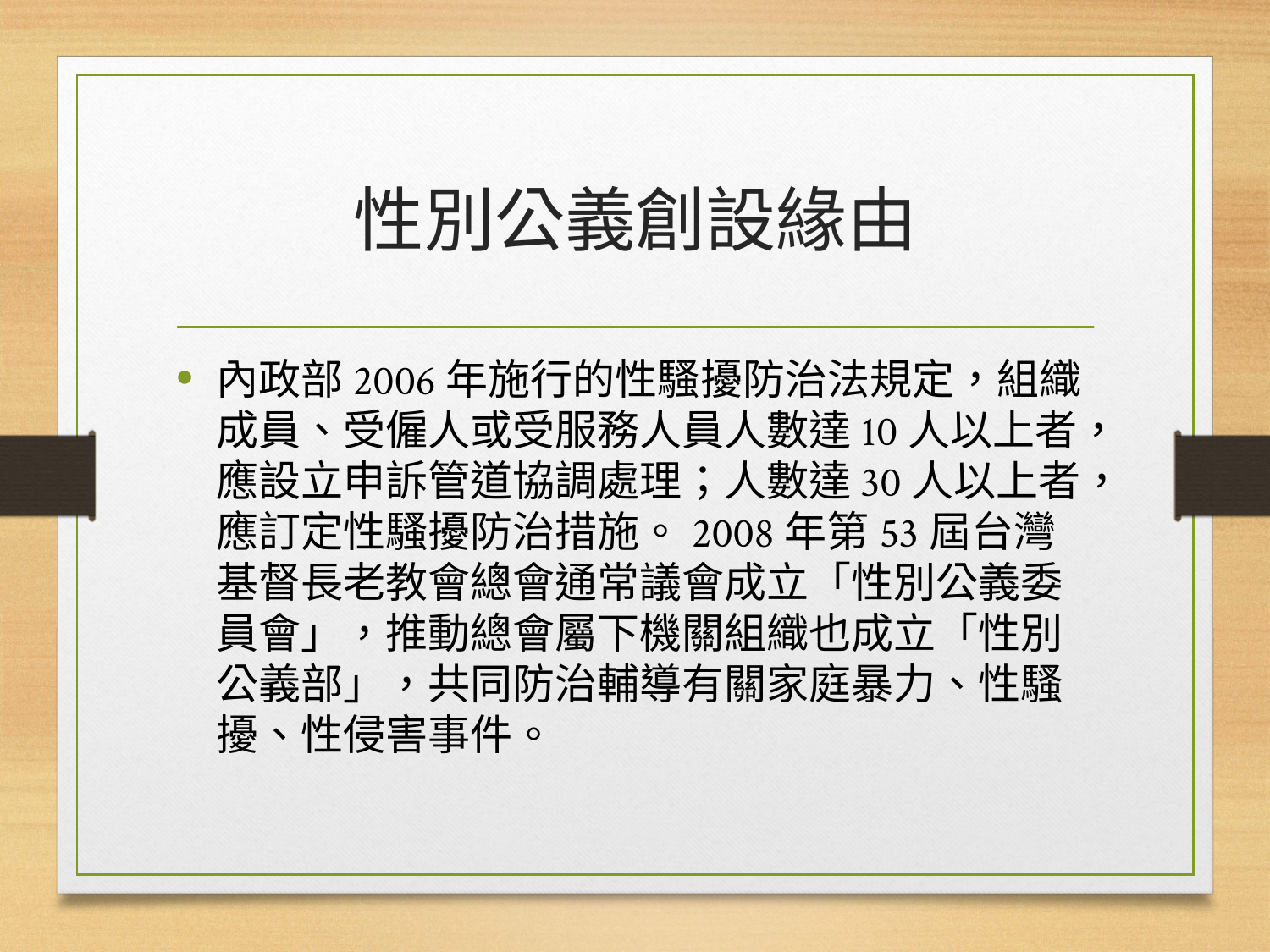

# 性別公義創設緣由
內政部2006年施行的性騷擾防治法規定，組織成員、受僱人或受服務人員人數達10人以上者，應設立申訴管道協調處理；人數達30人以上者，應訂定性騷擾防治措施。2008年第53屆台灣基督長老教會總會通常議會成立「性別公義委員會」，推動總會屬下機關組織也成立「性別公義部」，共同防治輔導有關家庭暴力、性騷擾、性侵害事件。